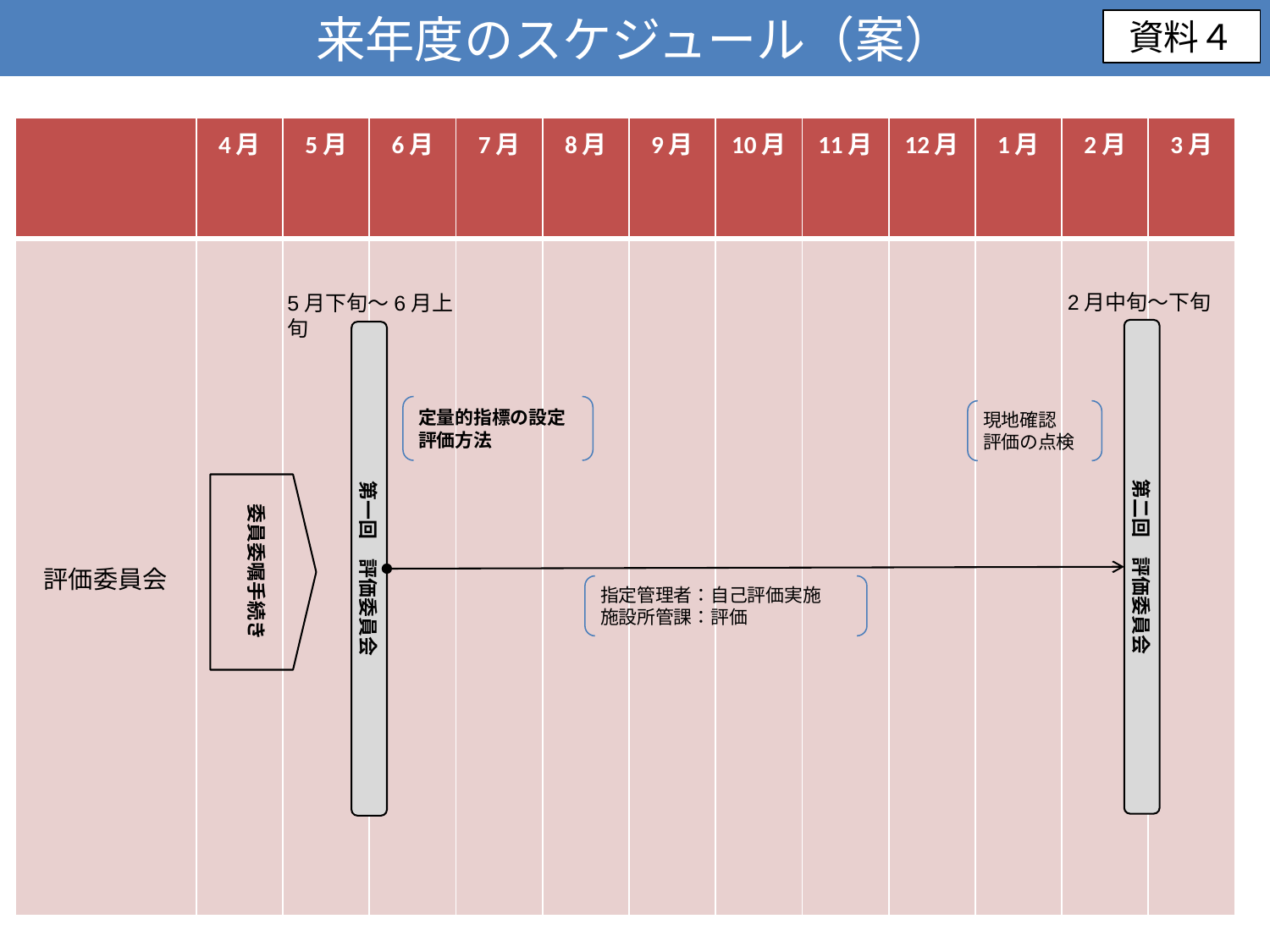

# 来年度のスケジュール（案）
資料４
|  | 4月 | 5月 | 6月 | 7月 | 8月 | 9月 | 10月 | 11月 | 12月 | 1月 | 2月 | 3月 |
| --- | --- | --- | --- | --- | --- | --- | --- | --- | --- | --- | --- | --- |
| 評価委員会 |  |  |  |  |  |  |  |  |  |  |  |  |
2月中旬～下旬
5月下旬～6月上旬
第二回　評価委員会
第一回　評価委員会
定量的指標の設定
評価方法
現地確認
評価の点検

委員委嘱手続き
指定管理者：自己評価実施
施設所管課：評価